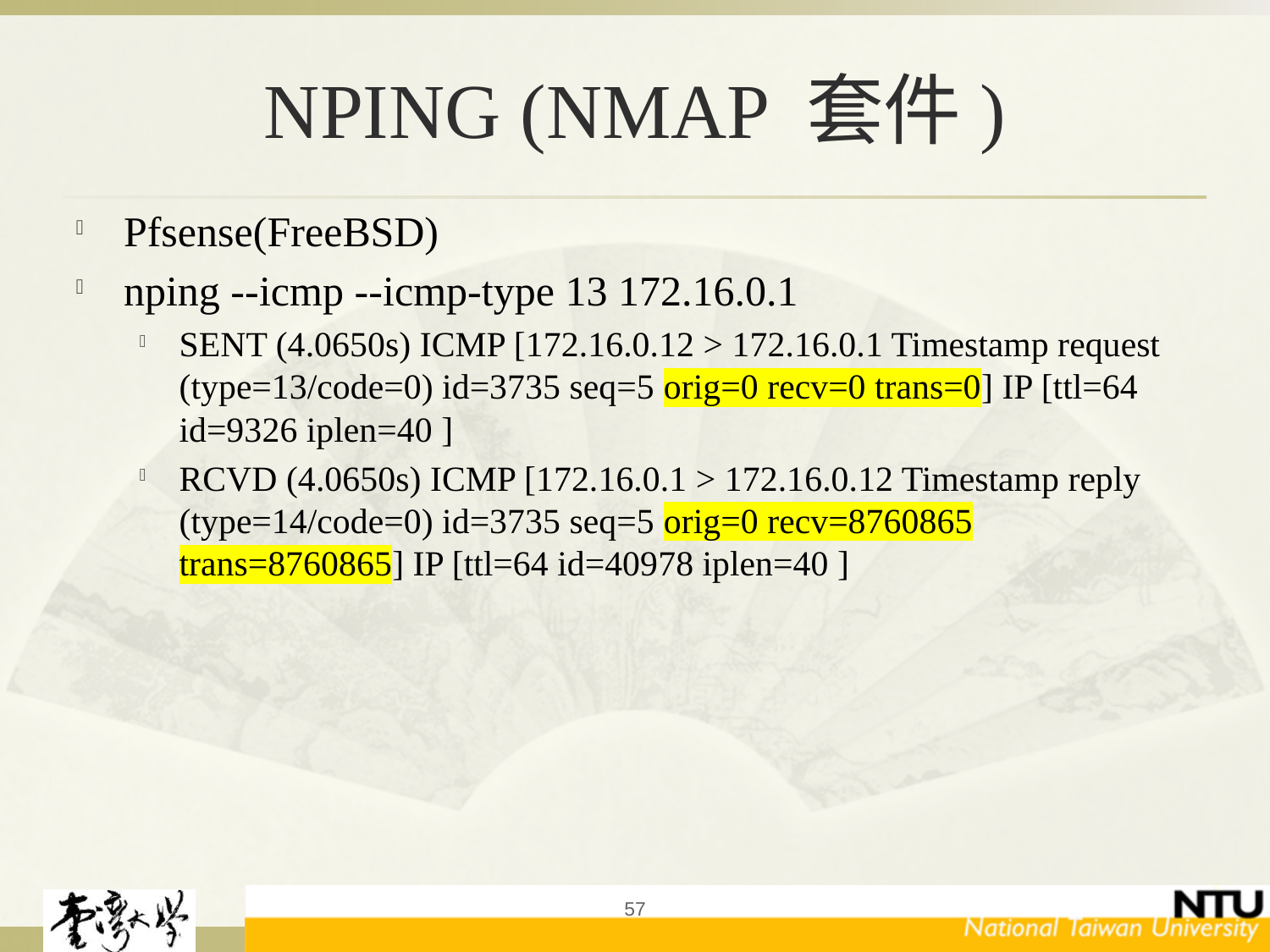

# NPING (NMAP 套件)
Pfsense(FreeBSD)
nping --icmp --icmp-type 13 172.16.0.1
SENT (4.0650s) ICMP [172.16.0.12 > 172.16.0.1 Timestamp request (type=13/code=0) id=3735 seq=5 orig=0 recv=0 trans=0] IP [ttl=64 id=9326 iplen=40 ]
RCVD (4.0650s) ICMP [172.16.0.1 > 172.16.0.12 Timestamp reply (type=14/code=0) id=3735 seq=5 orig=0 recv=8760865 trans=8760865] IP [ttl=64 id=40978 iplen=40 ]

57